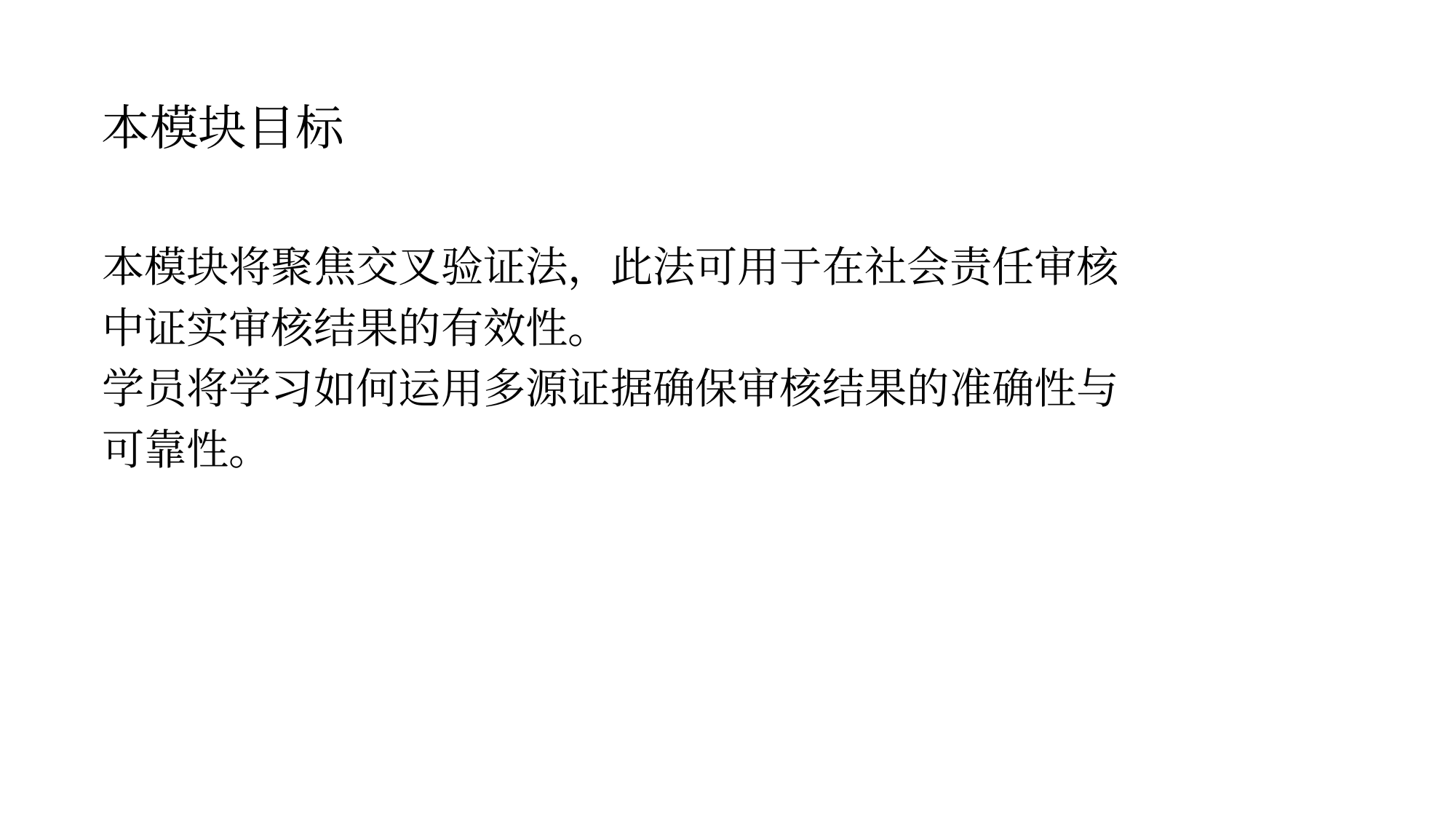

本模块目标
本模块将聚焦交叉验证法，此法可用于在社会责任审核中证实审核结果的有效性。
学员将学习如何运用多源证据确保审核结果的准确性与可靠性。